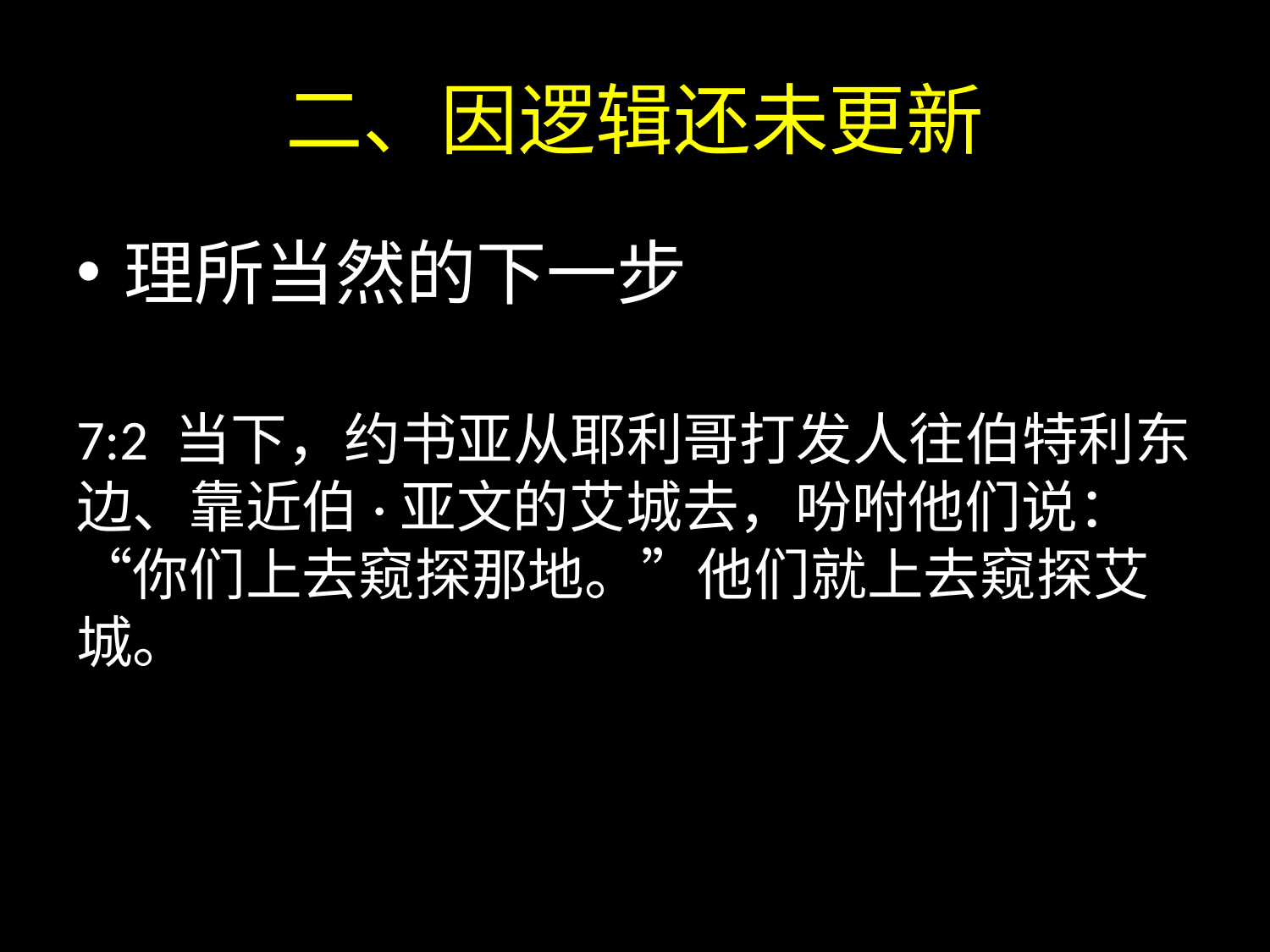

# 二、因逻辑还未更新
理所当然的下一步

7:2 当下，约书亚从耶利哥打发人往伯特利东边、靠近伯·亚文的艾城去，吩咐他们说：“你们上去窥探那地。”他们就上去窥探艾城。